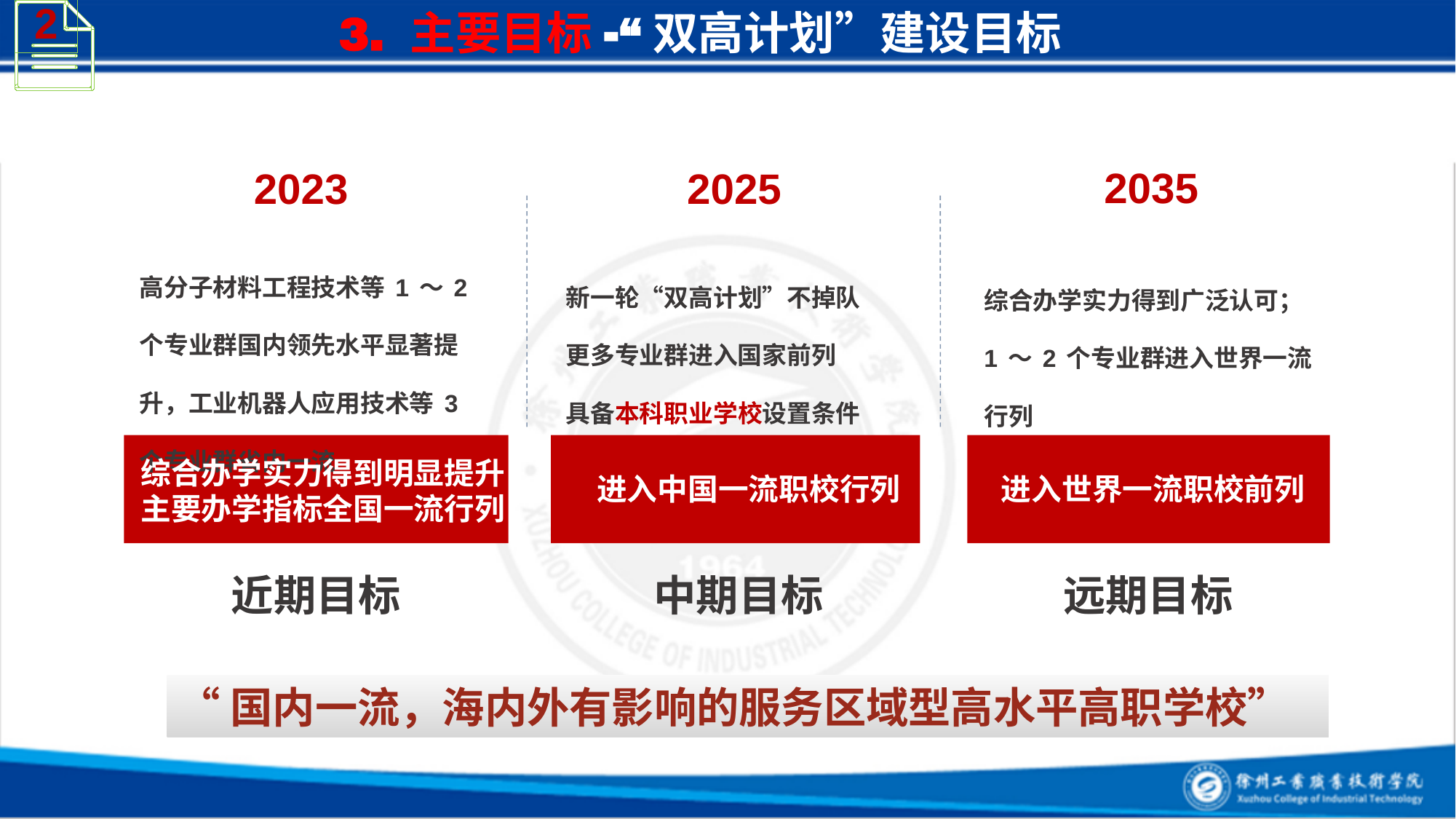

2
 3. 主要目标-“双高计划”建设目标
2035
2023
2025

高分子材料工程技术等1～2个专业群国内领先水平显著提升，工业机器人应用技术等3个专业群省内一流
新一轮“双高计划”不掉队
更多专业群进入国家前列
具备本科职业学校设置条件
综合办学实力得到广泛认可；1～2个专业群进入世界一流行列

综合办学实力得到明显提升
主要办学指标全国一流行列
进入中国一流职校行列
进入世界一流职校前列
近期目标
中期目标
远期目标
“国内一流，海内外有影响的服务区域型高水平高职学校”